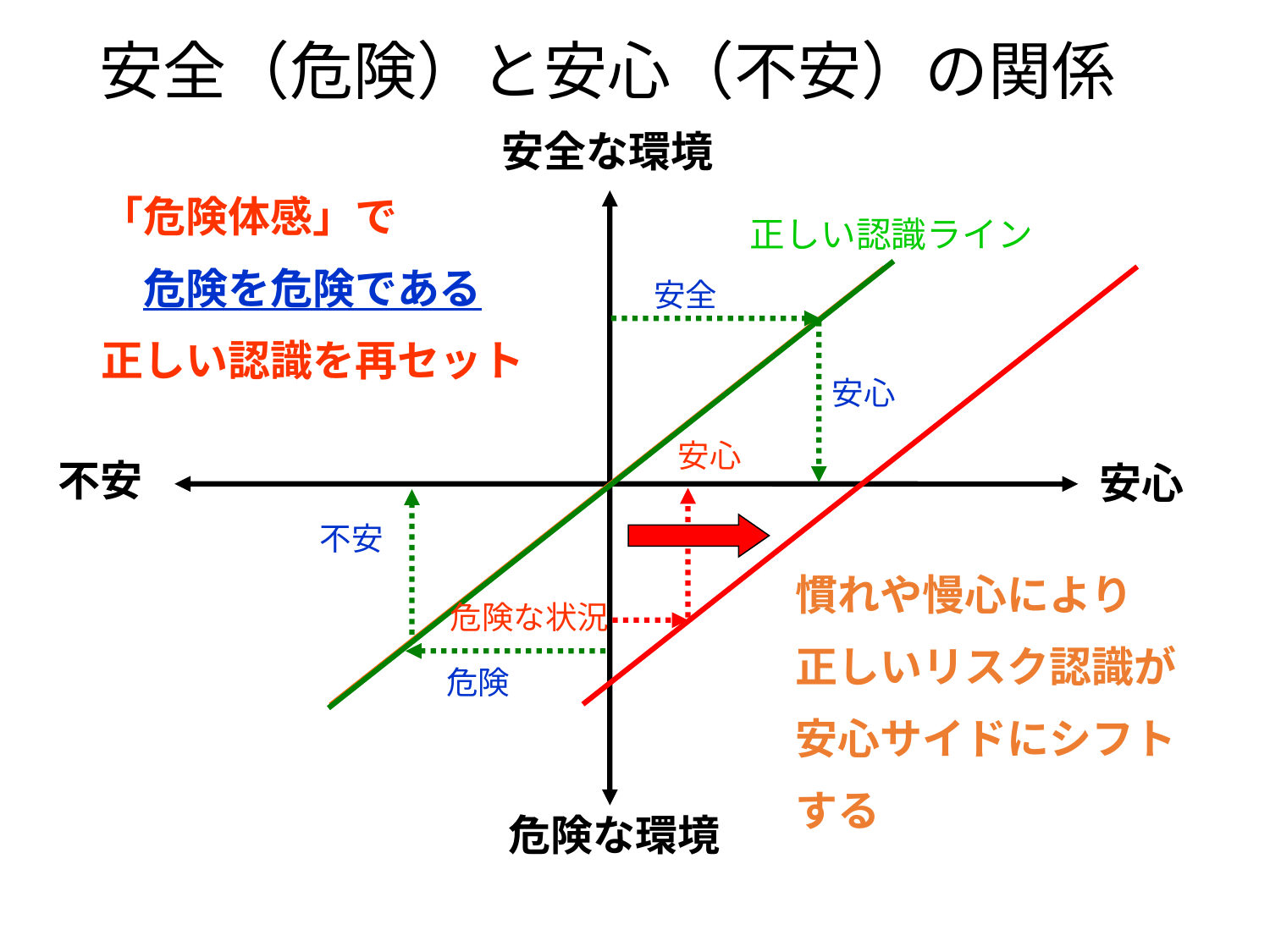

安全（危険）と安心（不安）の関係
安全な環境
「危険体感」で
　危険を危険である
正しい認識を再セット

正しい認識ライン

安全

安心
安心

不安
安心

不安

危険

慣れや慢心により
正しいリスク認識が
安心サイドにシフト
する
危険な状況

危険な環境